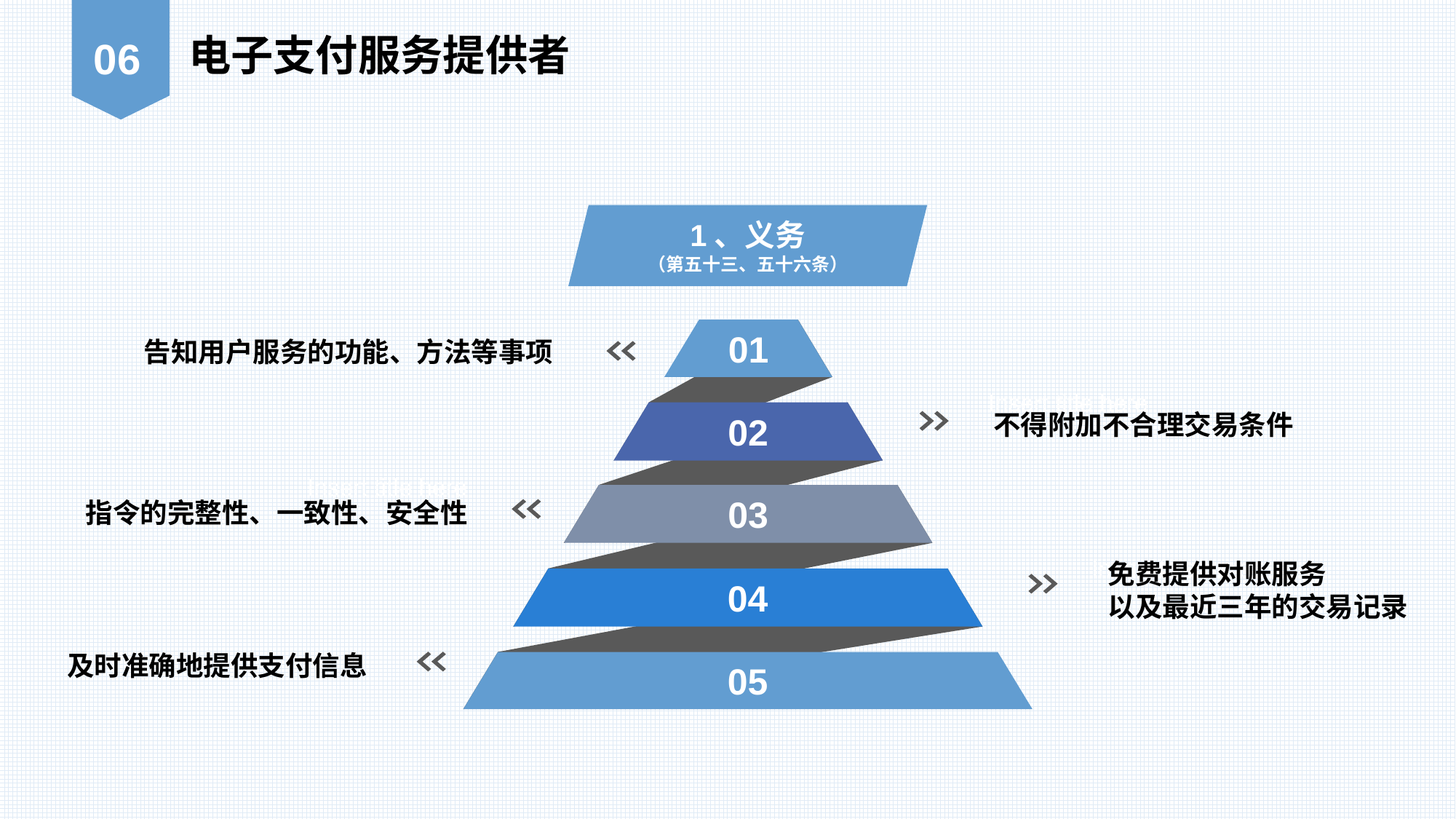

电子支付服务提供者
06
1、义务
（第五十三、五十六条）

01
告知用户服务的功能、方法等事项

Insert title here

02
不得附加不合理交易条件

Insert title here

03
指令的完整性、一致性、安全性

Insert title here
免费提供对账服务
以及最近三年的交易记录

04

及时准确地提供支付信息

05